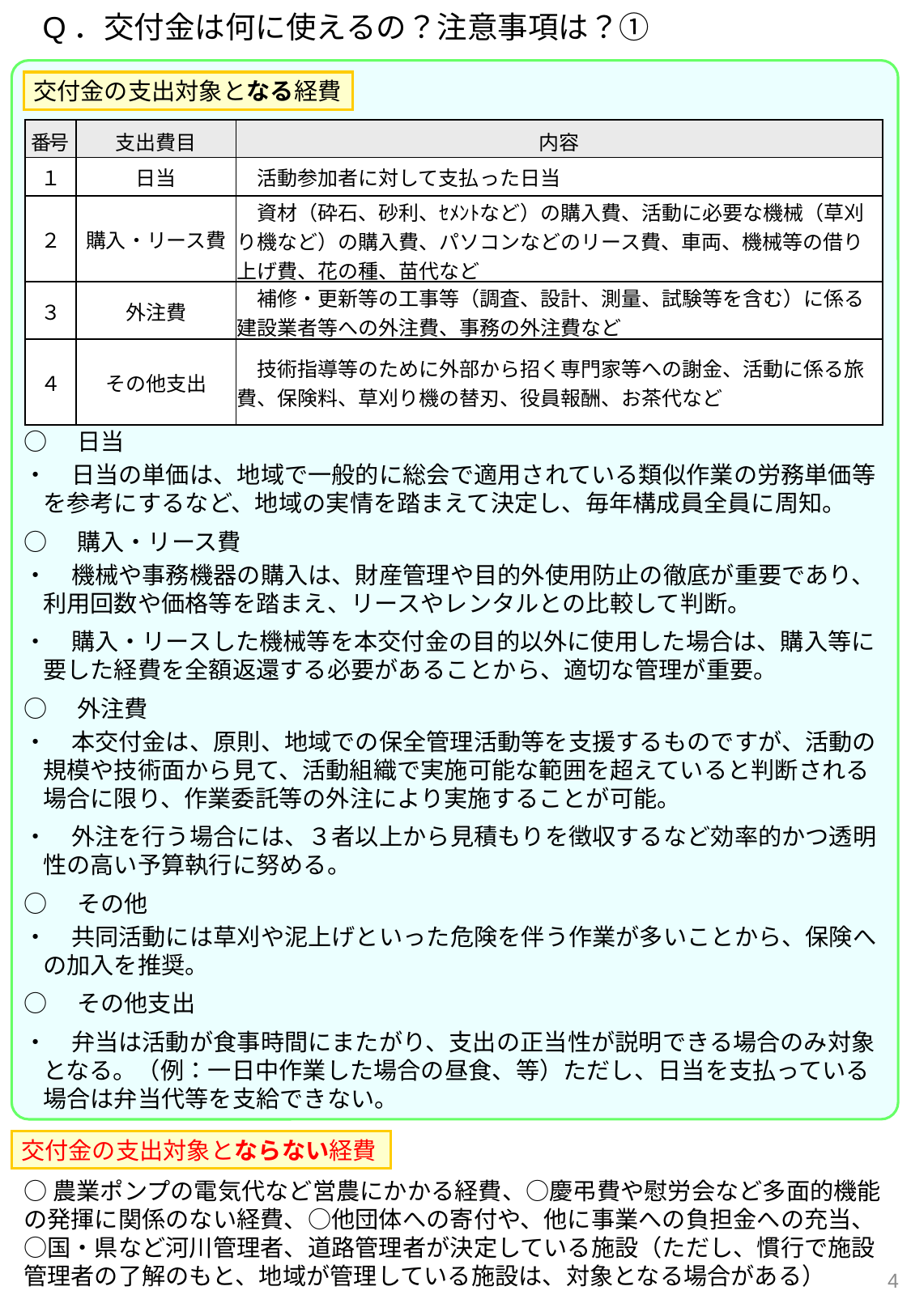

Q．交付金は何に使えるの？注意事項は？①

交付金の支出対象となる経費
| 番号 | 支出費目 | 内容 |
| --- | --- | --- |
| １ | 日当 | 活動参加者に対して支払った日当 |
| ２ | 購入・リース費 | 資材（砕石、砂利、ｾﾒﾝﾄなど）の購入費、活動に必要な機械（草刈り機など）の購入費、パソコンなどのリース費、車両、機械等の借り上げ費、花の種、苗代など |
| ３ | 外注費 | 補修・更新等の工事等（調査、設計、測量、試験等を含む）に係る建設業者等への外注費、事務の外注費など |
| ４ | その他支出 | 技術指導等のために外部から招く専門家等への謝金、活動に係る旅費、保険料、草刈り機の替刃、役員報酬、お茶代など |
○　日当
・　日当の単価は、地域で一般的に総会で適用されている類似作業の労務単価等を参考にするなど、地域の実情を踏まえて決定し、毎年構成員全員に周知。
○　購入・リース費
・　機械や事務機器の購入は、財産管理や目的外使用防止の徹底が重要であり、利用回数や価格等を踏まえ、リースやレンタルとの比較して判断。
・　購入・リースした機械等を本交付金の目的以外に使用した場合は、購入等に要した経費を全額返還する必要があることから、適切な管理が重要。
○　外注費
・　本交付金は、原則、地域での保全管理活動等を支援するものですが、活動の規模や技術面から見て、活動組織で実施可能な範囲を超えていると判断される場合に限り、作業委託等の外注により実施することが可能。
・　外注を行う場合には、３者以上から見積もりを徴収するなど効率的かつ透明性の高い予算執行に努める。
○　その他
・　共同活動には草刈や泥上げといった危険を伴う作業が多いことから、保険への加入を推奨。
○　その他支出
・　弁当は活動が食事時間にまたがり、支出の正当性が説明できる場合のみ対象となる。（例：一日中作業した場合の昼食、等）ただし、日当を支払っている場合は弁当代等を支給できない。
交付金の支出対象とならない経費
○農業ポンプの電気代など営農にかかる経費、○慶弔費や慰労会など多面的機能の発揮に関係のない経費、○他団体への寄付や、他に事業への負担金への充当、○国・県など河川管理者、道路管理者が決定している施設（ただし、慣行で施設管理者の了解のもと、地域が管理している施設は、対象となる場合がある）
4